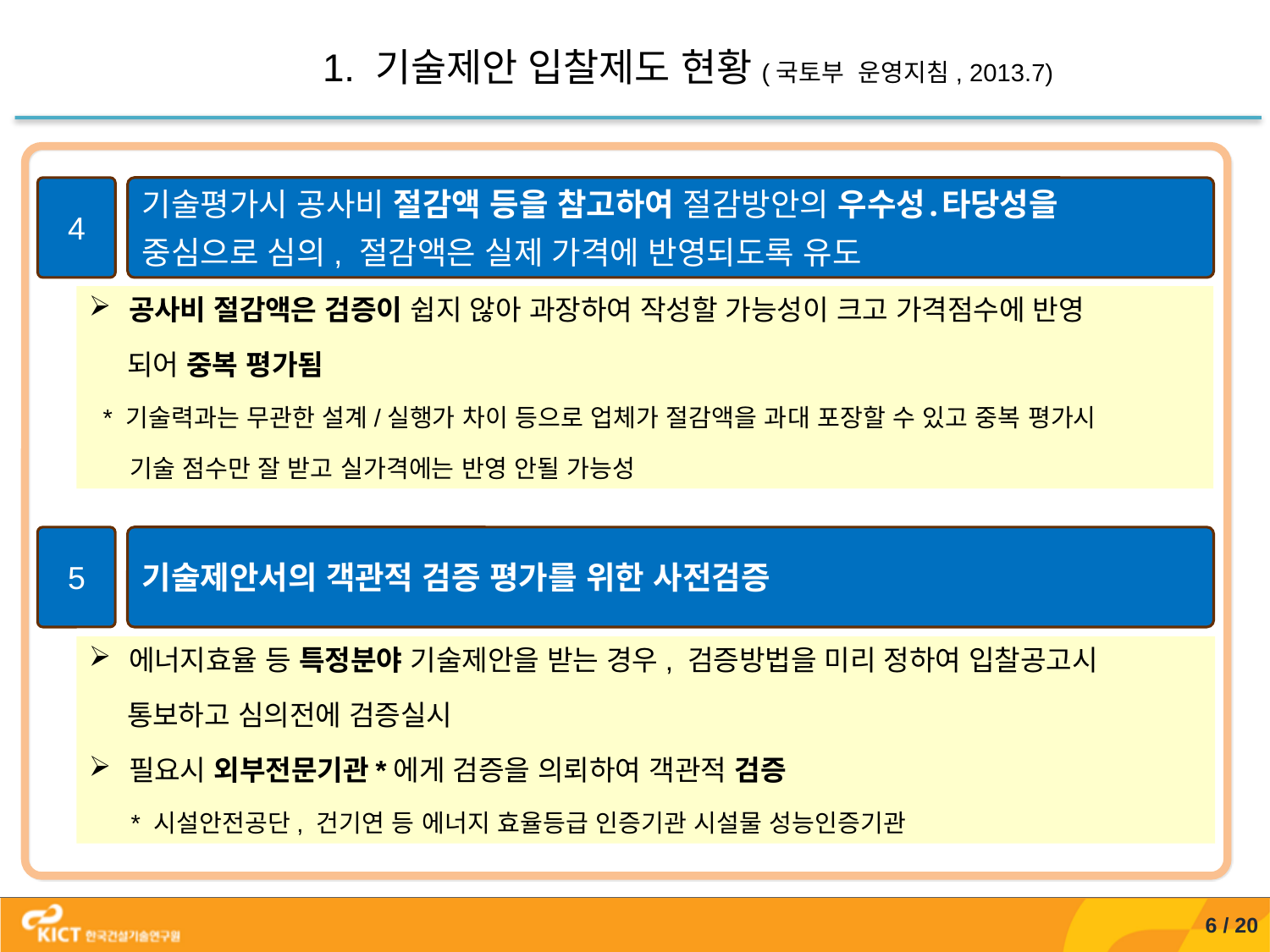

# 1. 기술제안 입찰제도 현황(국토부  운영지침, 2013.7)

4
기술평가시 공사비 절감액 등을 참고하여 절감방안의 우수성․타당성을
중심으로 심의, 절감액은 실제 가격에 반영되도록 유도
공사비 절감액은 검증이 쉽지 않아 과장하여 작성할 가능성이 크고 가격점수에 반영
    되어 중복 평가됨
  * 기술력과는 무관한 설계/실행가 차이 등으로 업체가 절감액을 과대 포장할 수 있고 중복 평가시
     기술 점수만 잘 받고 실가격에는 반영 안될 가능성

5
기술제안서의 객관적 검증 평가를 위한 사전검증
에너지효율 등 특정분야 기술제안을 받는 경우, 검증방법을 미리 정하여 입찰공고시
    통보하고 심의전에 검증실시
필요시 외부전문기관*에게 검증을 의뢰하여 객관적 검증
      * 시설안전공단, 건기연 등 에너지 효율등급 인증기관 시설물 성능인증기관
6 / 20